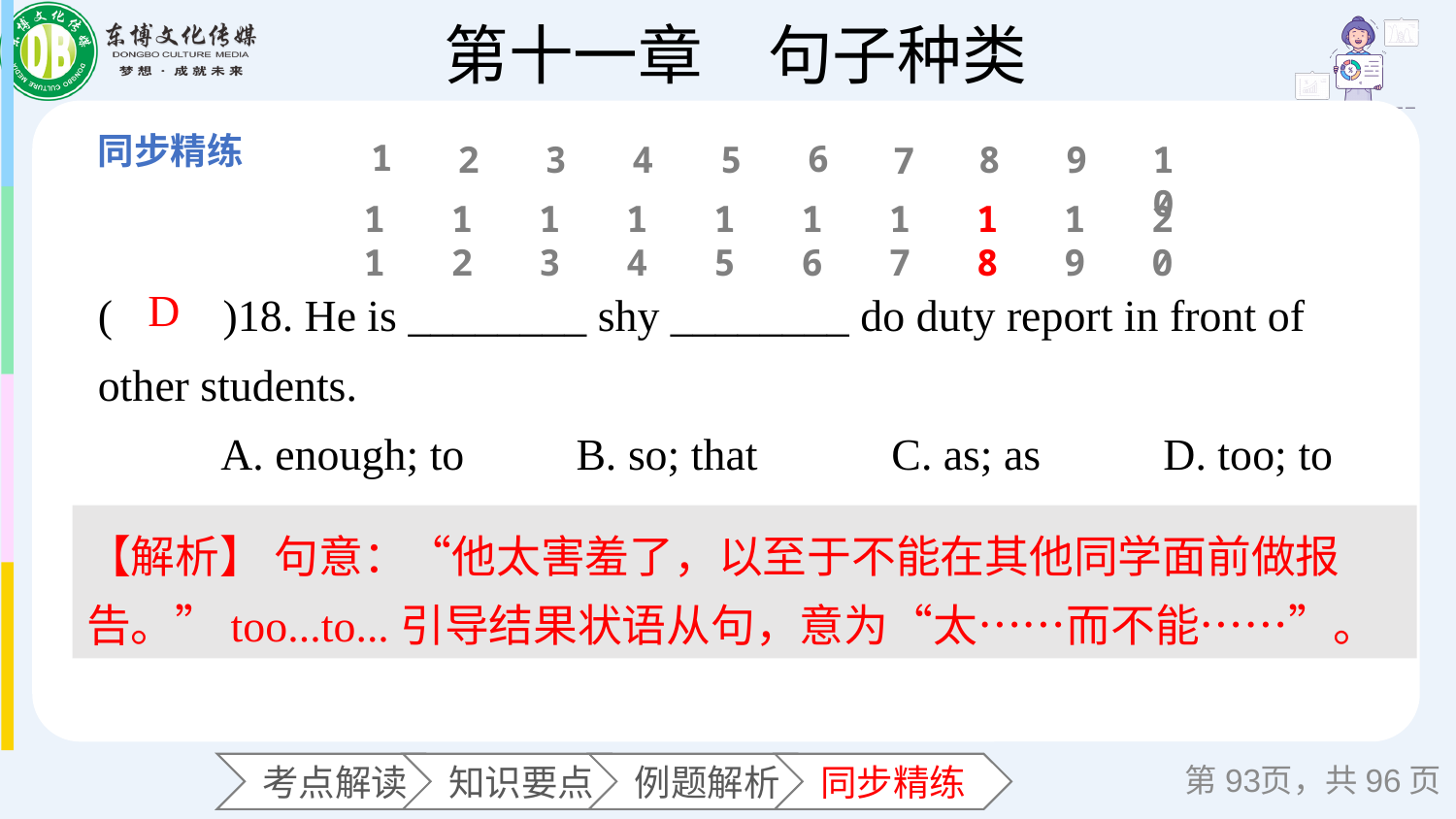

1
6
2
3
4
5
8
9
10
7
11
12
13
14
15
16
17
18
19
20
(　　)18. He is ________ shy ________ do duty report in front of other students.
           A. enough; to          B. so; that            C. as; as           D. too; to
D
【解析】 句意：“他太害羞了，以至于不能在其他同学面前做报告。”too...to...引导结果状语从句，意为“太……而不能……”。
第93页，共96页